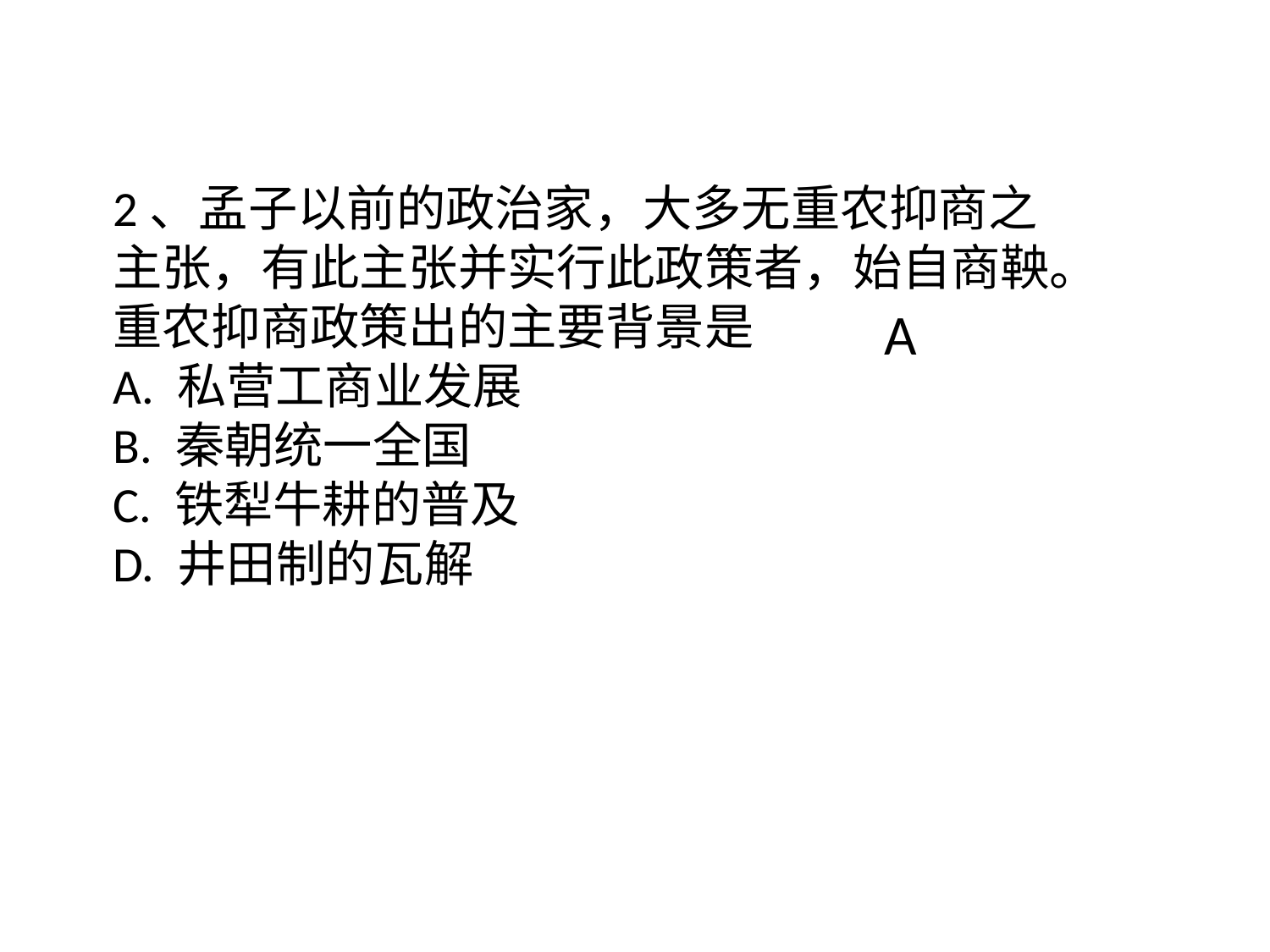

2、孟子以前的政治家，大多无重农抑商之主张，有此主张并实行此政策者，始自商鞅。重农抑商政策出的主要背景是
A. 私营工商业发展
B. 秦朝统一全国
C. 铁犁牛耕的普及
D. 井田制的瓦解
A